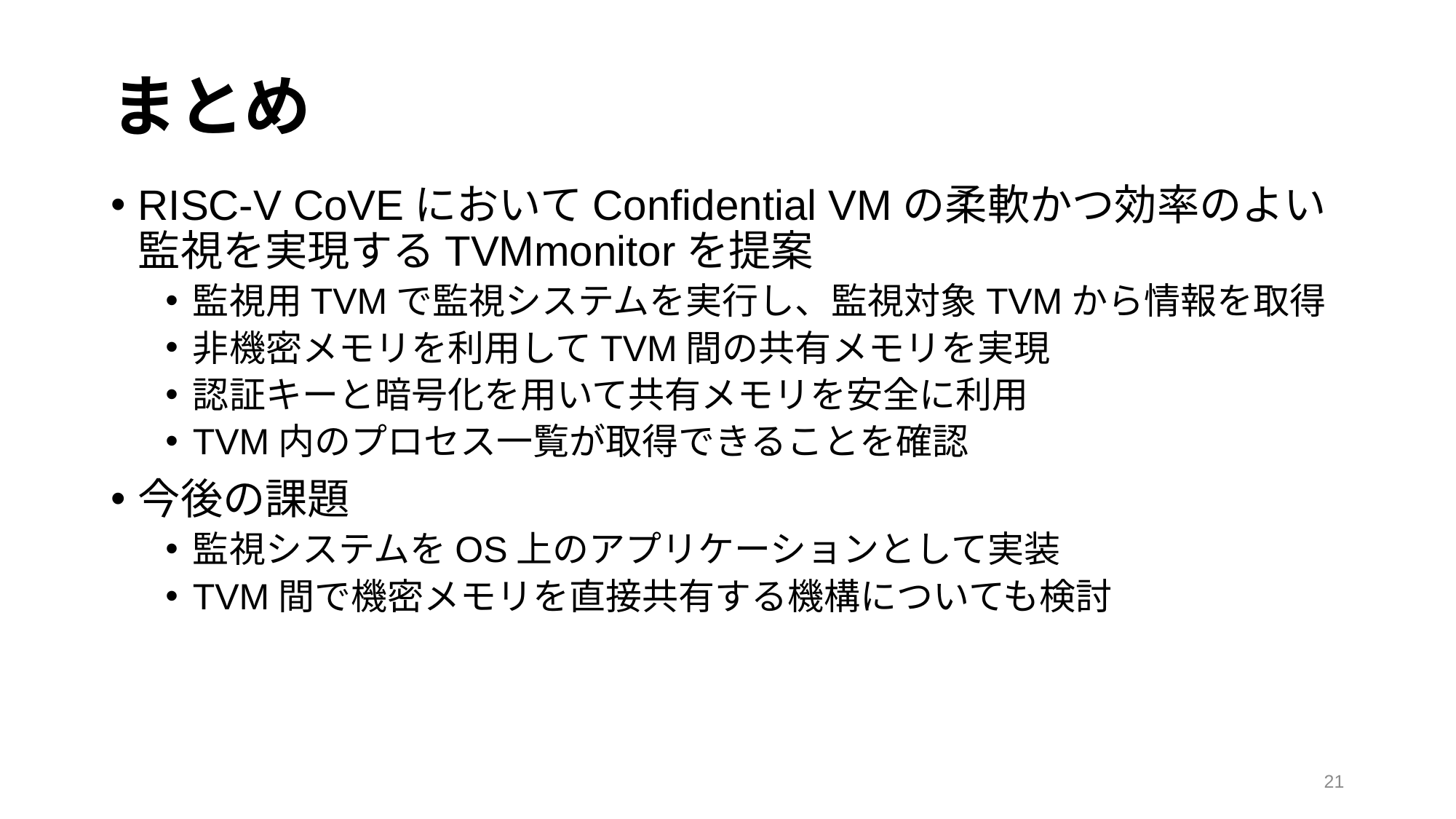

# まとめ
RISC-V CoVEにおいてConfidential VMの柔軟かつ効率のよい監視を実現するTVMmonitorを提案
監視用TVMで監視システムを実行し、監視対象TVMから情報を取得
非機密メモリを利用してTVM間の共有メモリを実現
認証キーと暗号化を用いて共有メモリを安全に利用
TVM内のプロセス一覧が取得できることを確認
今後の課題
監視システムをOS上のアプリケーションとして実装
TVM間で機密メモリを直接共有する機構についても検討

21